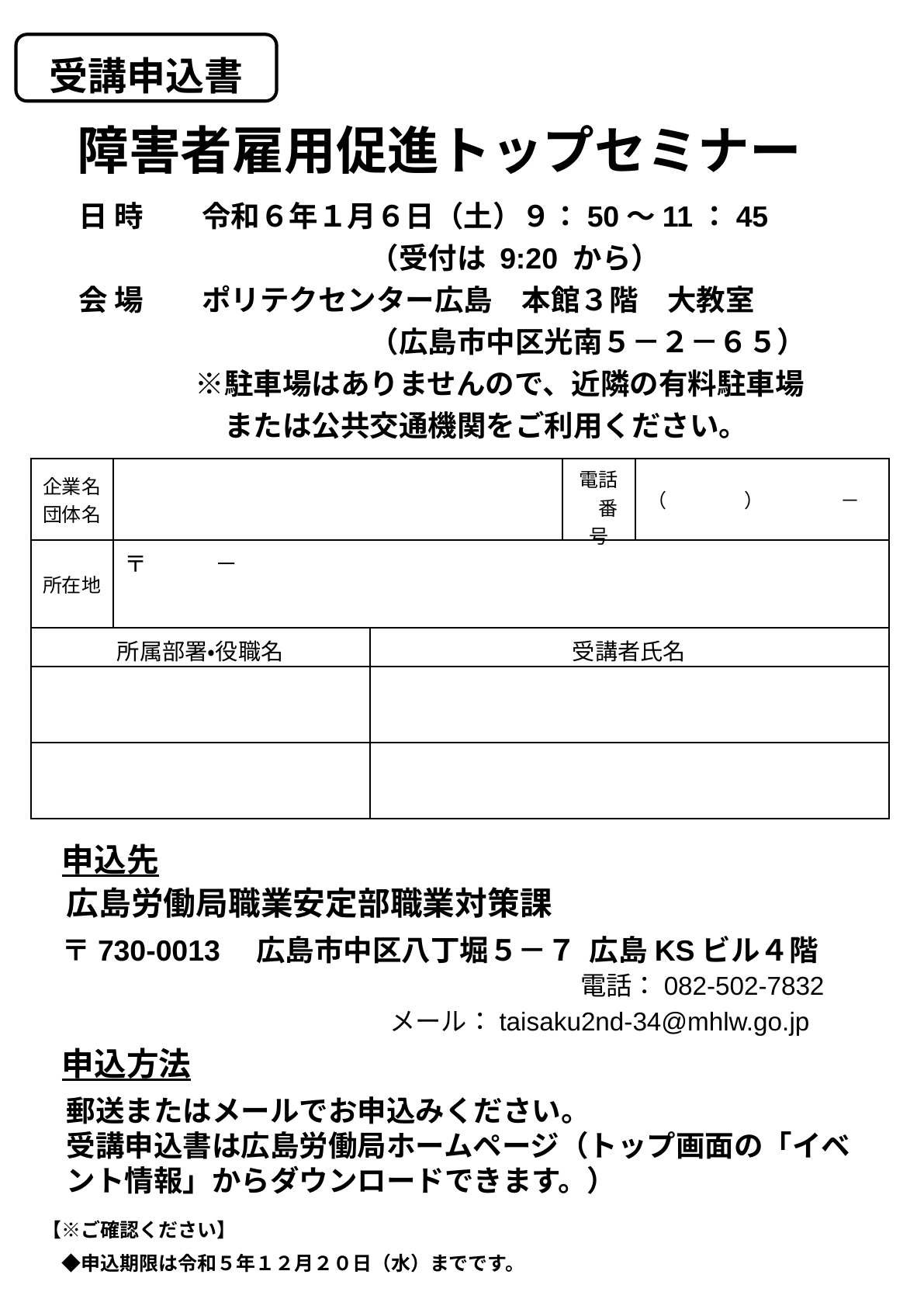

受講申込書

障害者雇用促進トップセミナー
日 時　　令和６年１月６日（土）９：50～11：45
　　　　　　　　　　（受付は 9:20 から）
会 場　　ポリテクセンター広島　本館３階　大教室
　　　　　　　　　　（広島市中区光南５－２－６５）
　　　　※駐車場はありませんので、近隣の有料駐車場
　　　　　または公共交通機関をご利用ください。
| 企業名 団体名 |  |  | 電話　番号 | （　　　　）　　　　－ |
| --- | --- | --- | --- | --- |
| 所在地 | 〒　　　－ |  |  |  |
| 所属部署・役職名 |  | 受講者氏名 |  |  |
|  |  |  |  |  |
|  |  |  |  |  |
申込先
広島労働局職業安定部職業対策課
〒730-0013　広島市中区八丁堀５－７  広島KSビル４階
電話：082-502-7832
メール：taisaku2nd-34@mhlw.go.jp
申込方法
郵送またはメールでお申込みください。
受講申込書は広島労働局ホームページ（トップ画面の「イベント情報」からダウンロードできます。）
【※ご確認ください】
　◆申込期限は令和５年１２月２０日（水）までです。